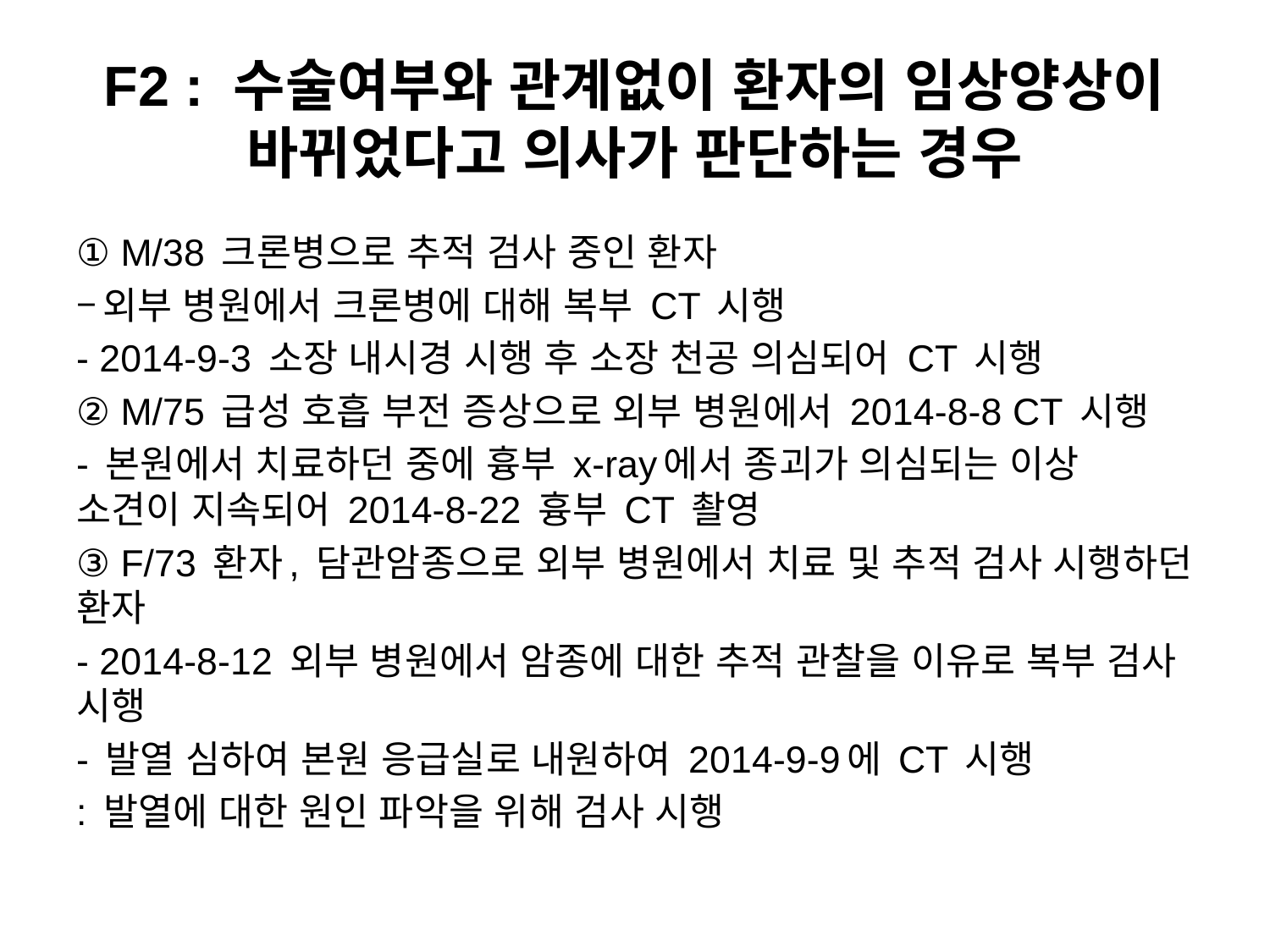

# F2 : 수술여부와 관계없이 환자의 임상양상이 바뀌었다고 의사가 판단하는 경우
① M/38 크론병으로 추적 검사 중인 환자
–외부 병원에서 크론병에 대해 복부 CT 시행
- 2014-9-3 소장 내시경 시행 후 소장 천공 의심되어 CT 시행
② M/75 급성 호흡 부전 증상으로 외부 병원에서 2014-8-8 CT 시행
- 본원에서 치료하던 중에 흉부 x-ray에서 종괴가 의심되는 이상 소견이 지속되어 2014-8-22 흉부 CT 촬영
③ F/73 환자, 담관암종으로 외부 병원에서 치료 및 추적 검사 시행하던 환자
- 2014-8-12 외부 병원에서 암종에 대한 추적 관찰을 이유로 복부 검사 시행
- 발열 심하여 본원 응급실로 내원하여 2014-9-9에 CT 시행
: 발열에 대한 원인 파악을 위해 검사 시행